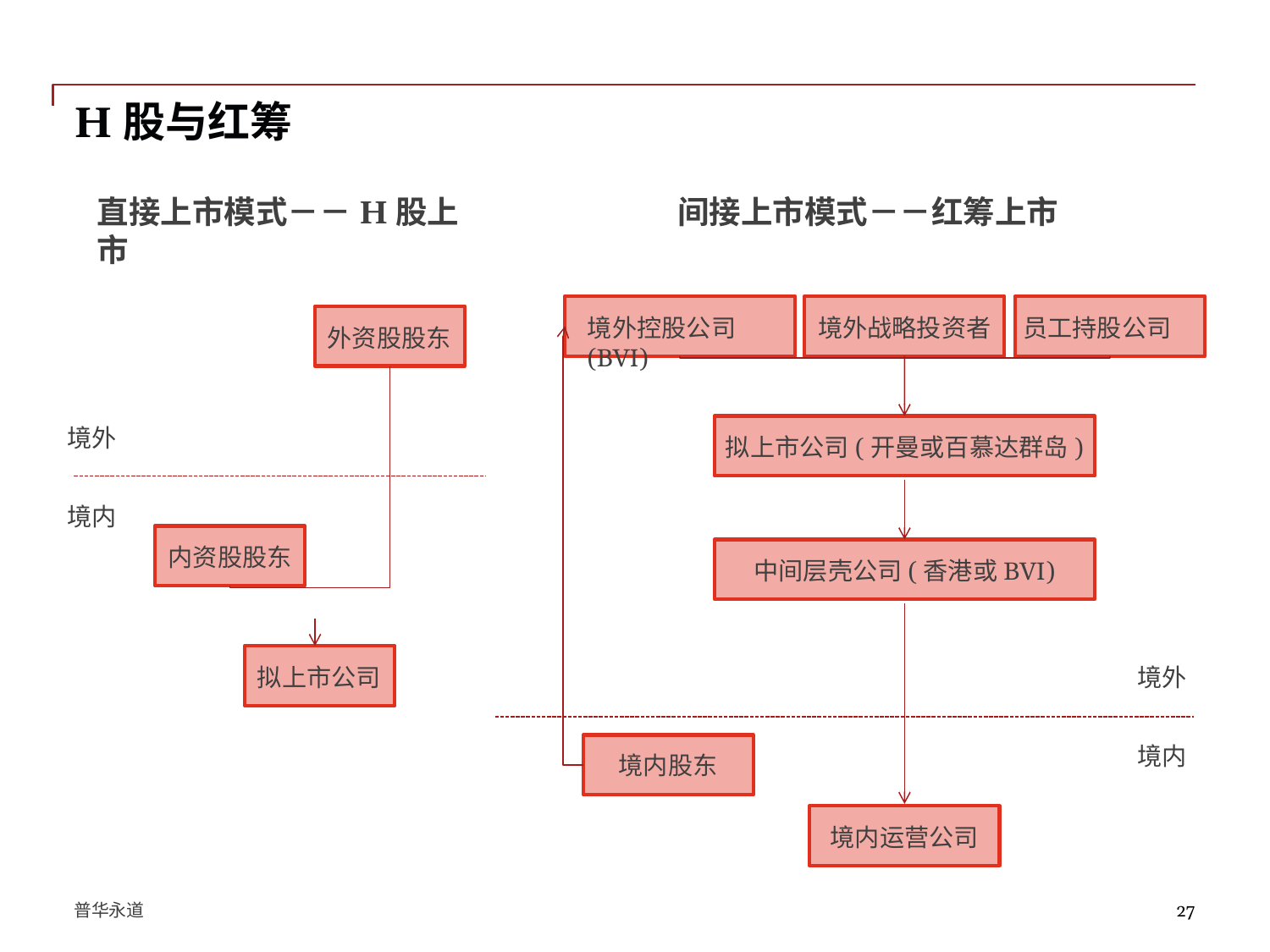

# H股与红筹
直接上市模式－－H股上市
间接上市模式－－红筹上市

境外控股公司(BVI)
境外战略投资者
员工持股公司
外资股股东
境外

拟上市公司(开曼或百慕达群岛)
境内

内资股股东

中间层壳公司(香港或BVI)

拟上市公司
境外
境内

境内股东

境内运营公司
普华永道
27